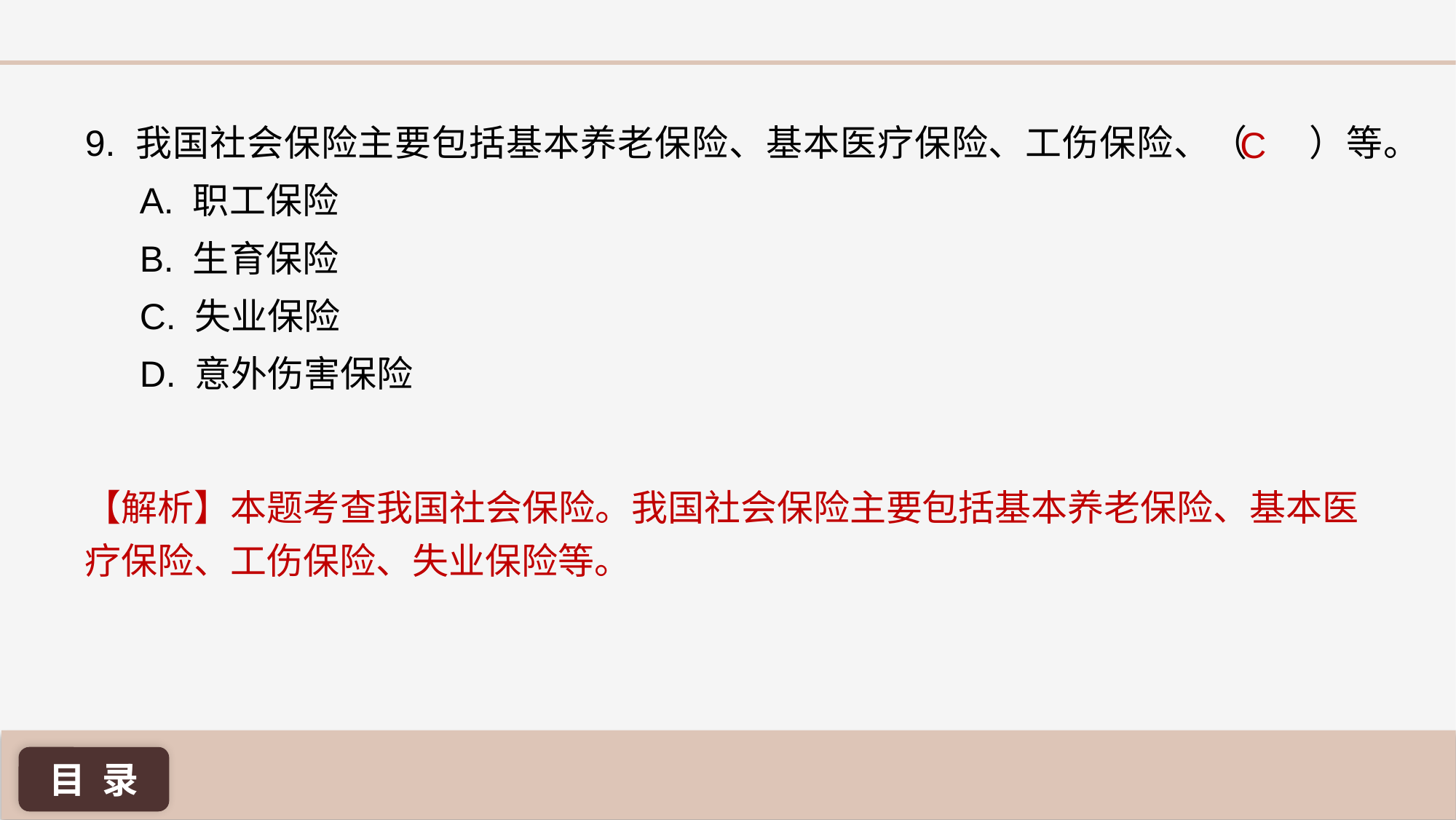

C
9. 我国社会保险主要包括基本养老保险、基本医疗保险、工伤保险、（       ）等。
A. 职工保险
B. 生育保险
C. 失业保险
D. 意外伤害保险
【解析】本题考查我国社会保险。我国社会保险主要包括基本养老保险、基本医疗保险、工伤保险、失业保险等。